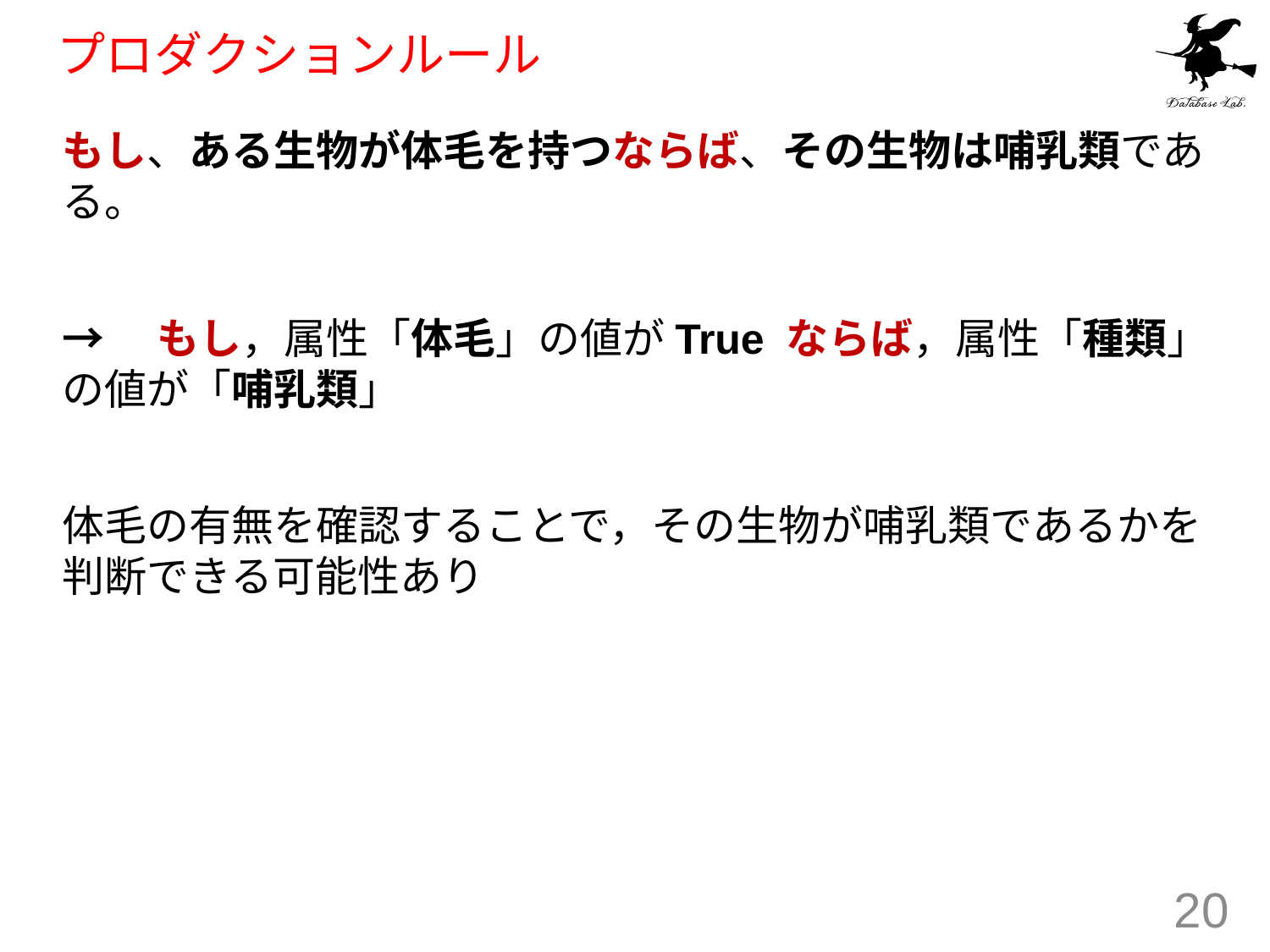

# プロダクションルール
もし、ある生物が体毛を持つならば、その生物は哺乳類である。

→　もし，属性「体毛」の値がTrue ならば，属性「種類」の値が「哺乳類」

体毛の有無を確認することで，その生物が哺乳類であるかを判断できる可能性あり
20